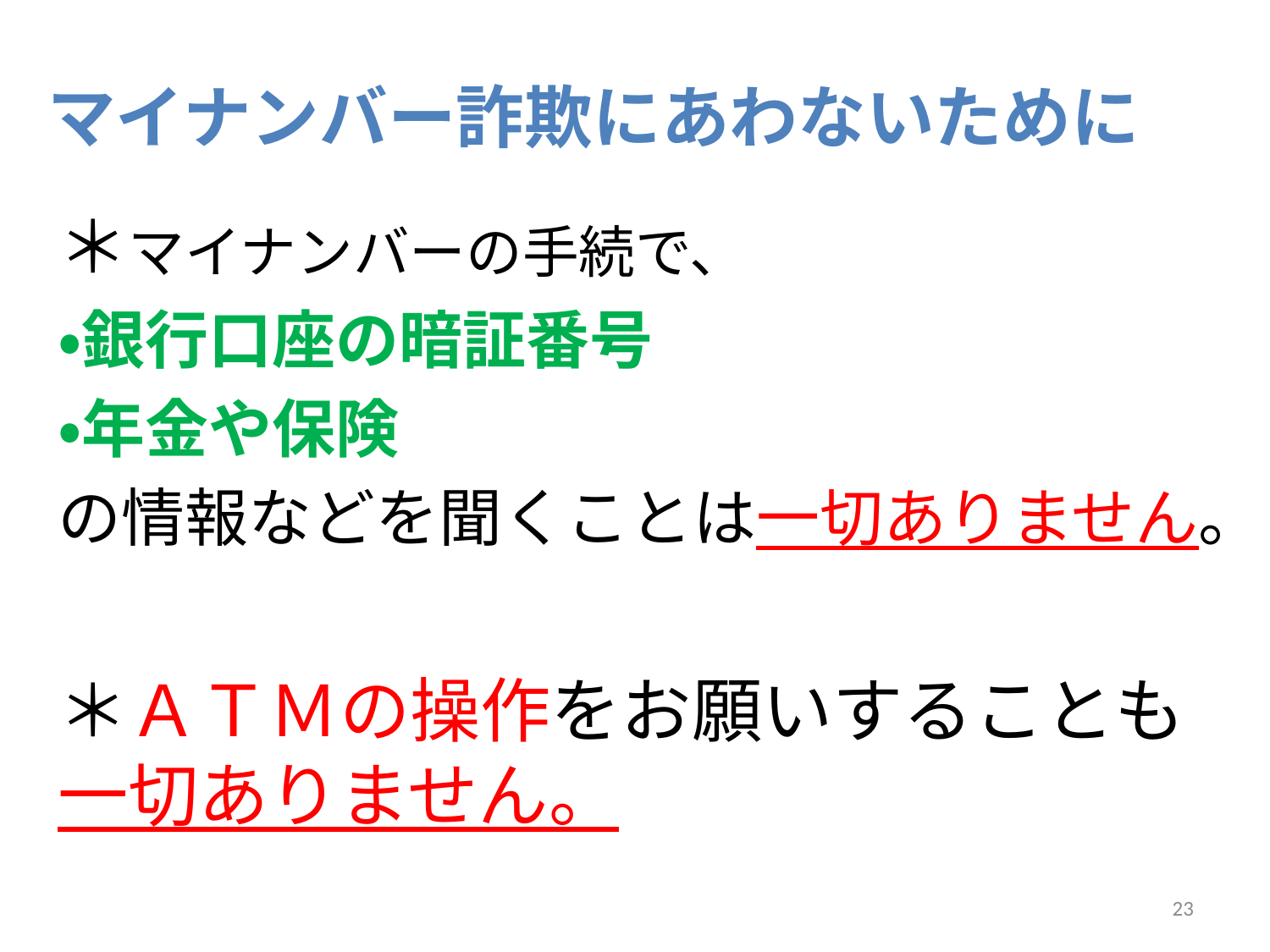

# マイナンバー詐欺にあわないために
＊マイナンバーの手続で、
・銀行口座の暗証番号
・年金や保険
の情報などを聞くことは一切ありません。

＊ＡＴＭの操作をお願いすることも一切ありません。
23